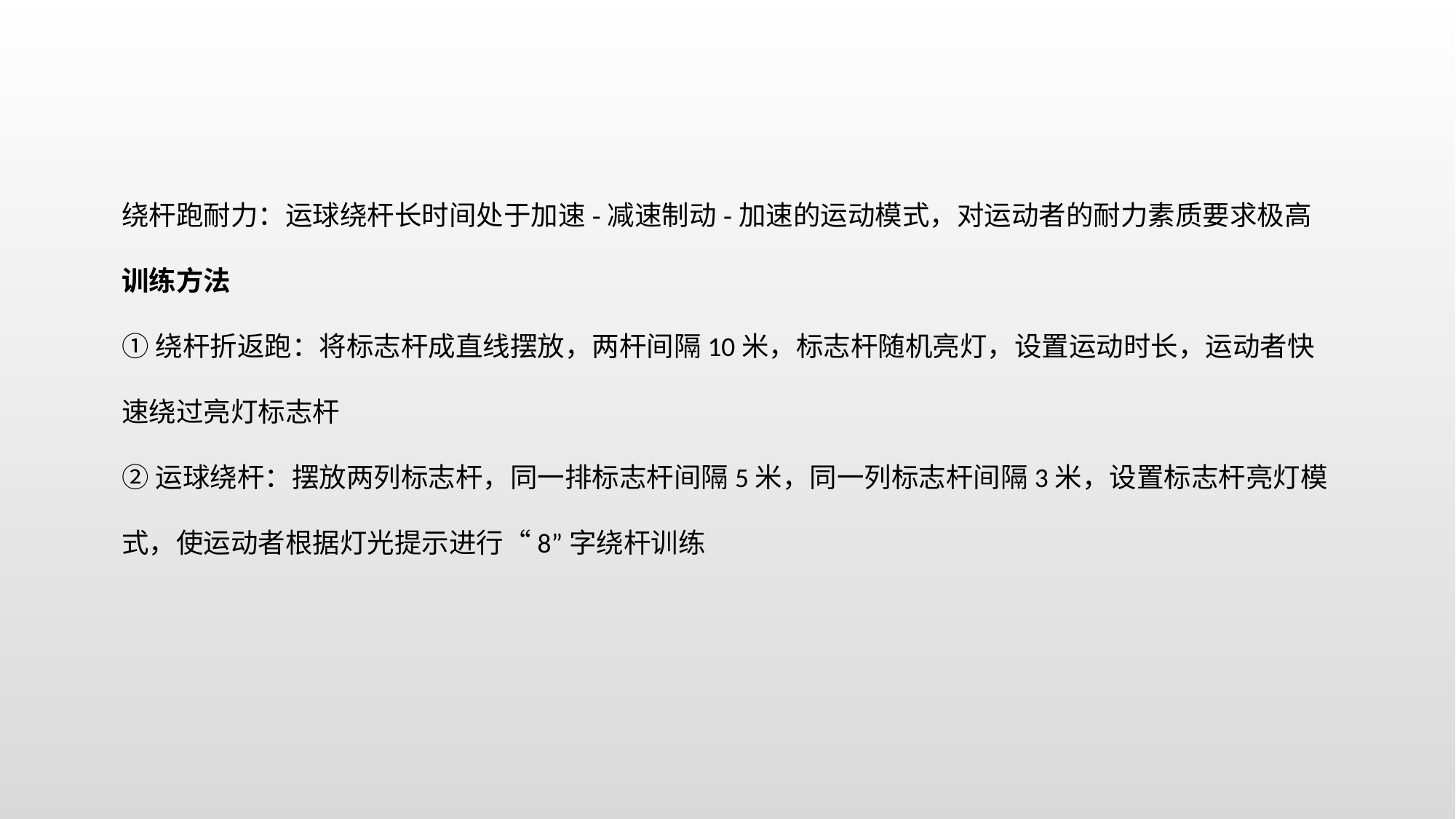

绕杆跑耐力：运球绕杆长时间处于加速-减速制动-加速的运动模式，对运动者的耐力素质要求极高
训练方法
①绕杆折返跑：将标志杆成直线摆放，两杆间隔10米，标志杆随机亮灯，设置运动时长，运动者快速绕过亮灯标志杆
②运球绕杆：摆放两列标志杆，同一排标志杆间隔5米，同一列标志杆间隔3米，设置标志杆亮灯模式，使运动者根据灯光提示进行“8”字绕杆训练